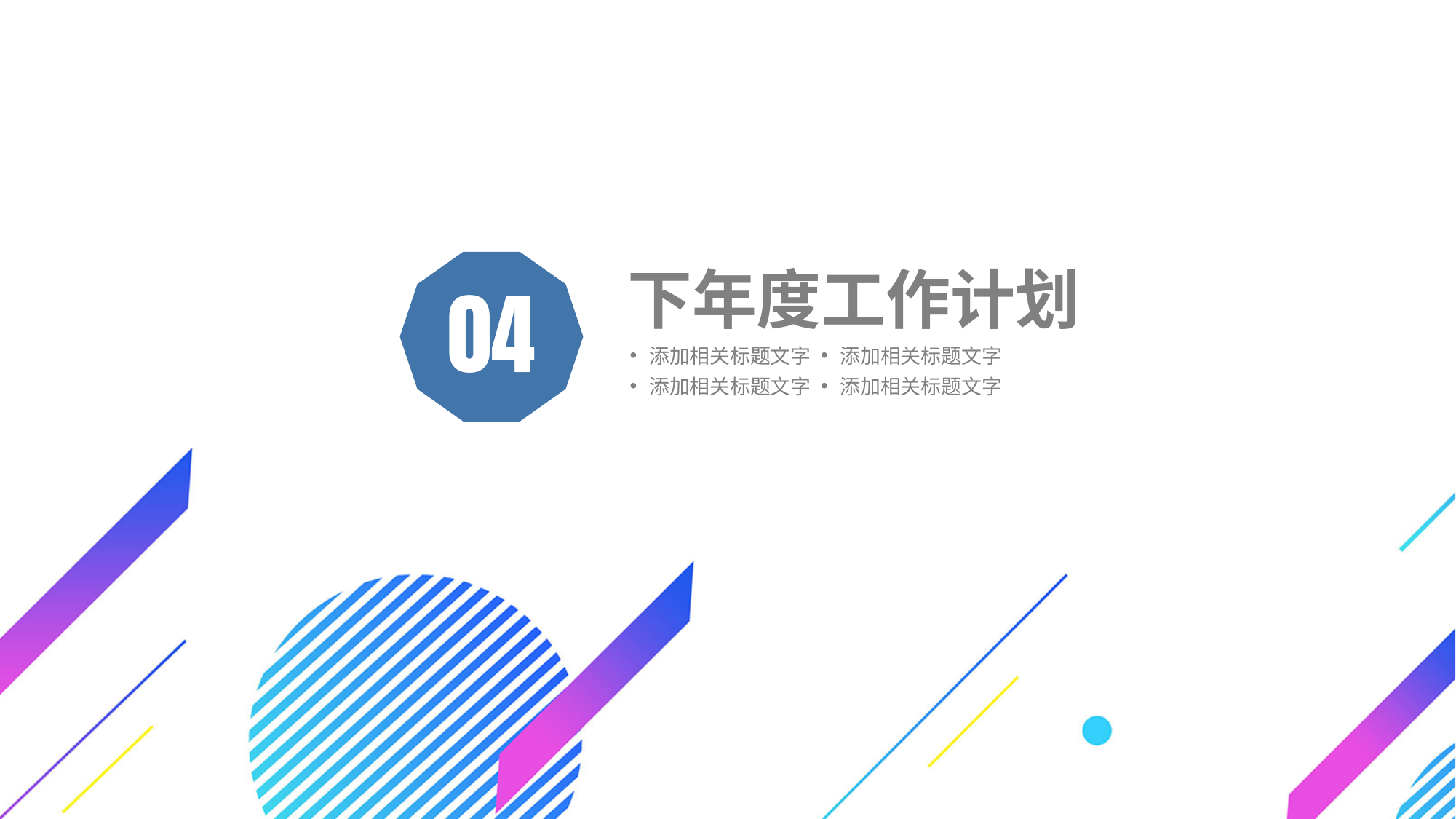

04
下年度工作计划
添加相关标题文字
添加相关标题文字
添加相关标题文字
添加相关标题文字